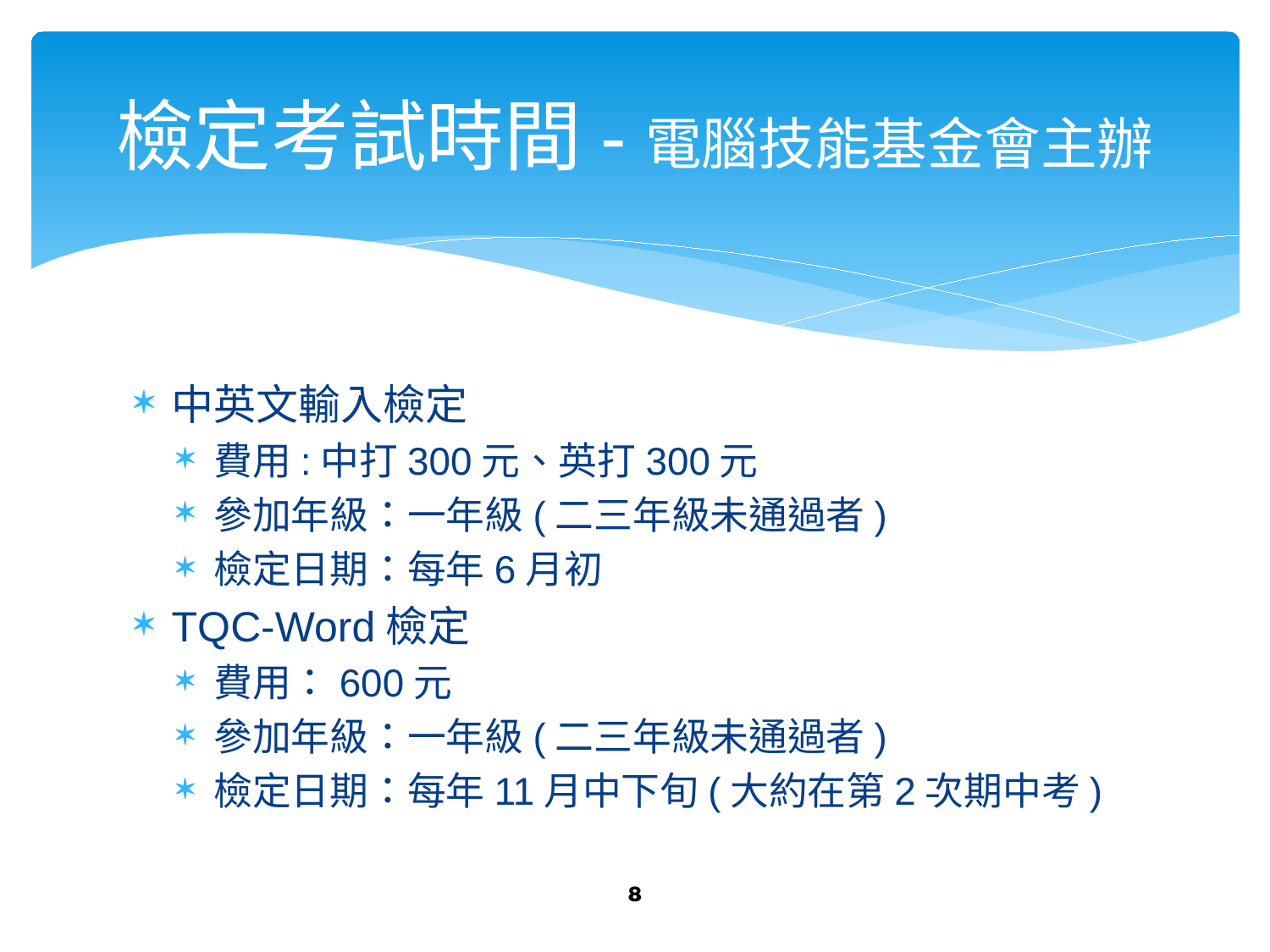

# 檢定考試時間-電腦技能基金會主辦
中英文輸入檢定
費用:中打300元、英打300元
參加年級：一年級(二三年級未通過者)
檢定日期：每年6月初
TQC-Word檢定
費用：600元
參加年級：一年級(二三年級未通過者)
檢定日期：每年11月中下旬(大約在第2次期中考)

8